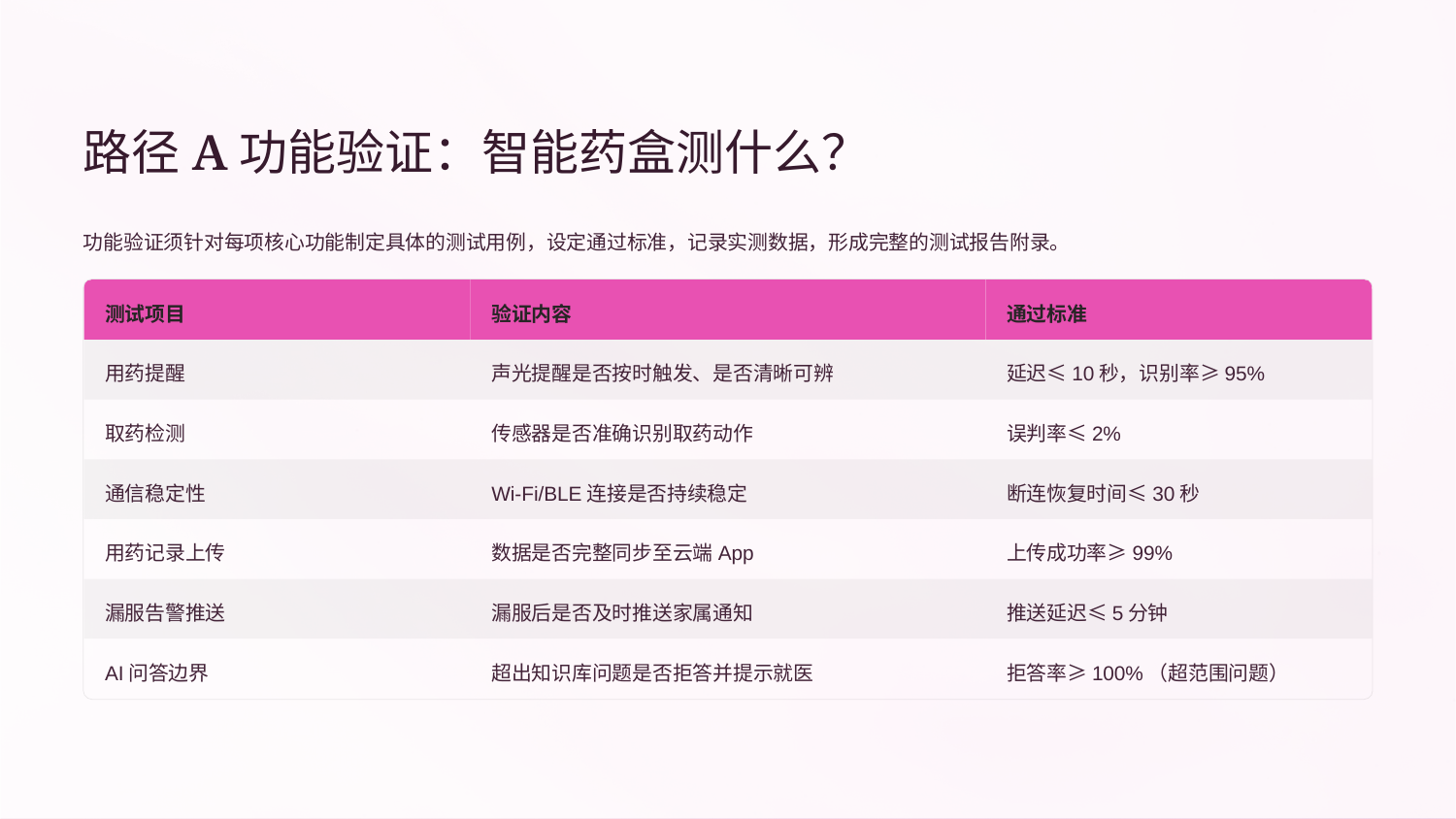

路径A功能验证：智能药盒测什么？
功能验证须针对每项核心功能制定具体的测试用例，设定通过标准，记录实测数据，形成完整的测试报告附录。

测试项目
验证内容
通过标准

用药提醒
声光提醒是否按时触发、是否清晰可辨
延迟≤10秒，识别率≥95%

取药检测
传感器是否准确识别取药动作
误判率≤2%

通信稳定性
Wi-Fi/BLE连接是否持续稳定
断连恢复时间≤30秒

用药记录上传
数据是否完整同步至云端App
上传成功率≥99%

漏服告警推送
漏服后是否及时推送家属通知
推送延迟≤5分钟

AI问答边界
超出知识库问题是否拒答并提示就医
拒答率≥100%（超范围问题）